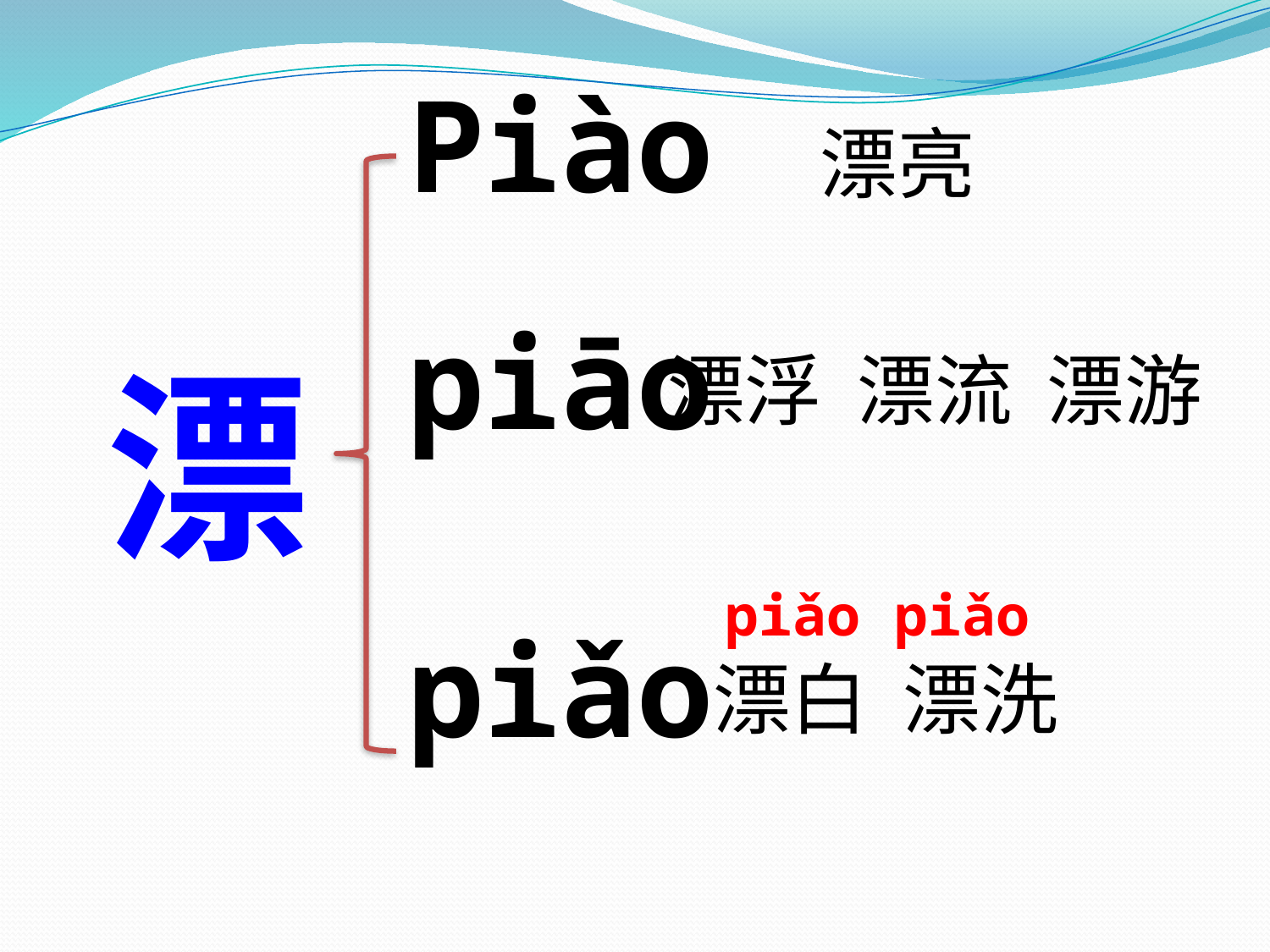

Piào 漂亮

漂
piāo
漂浮  漂流  漂游
piǎo
piǎo
piǎo
漂白  漂洗